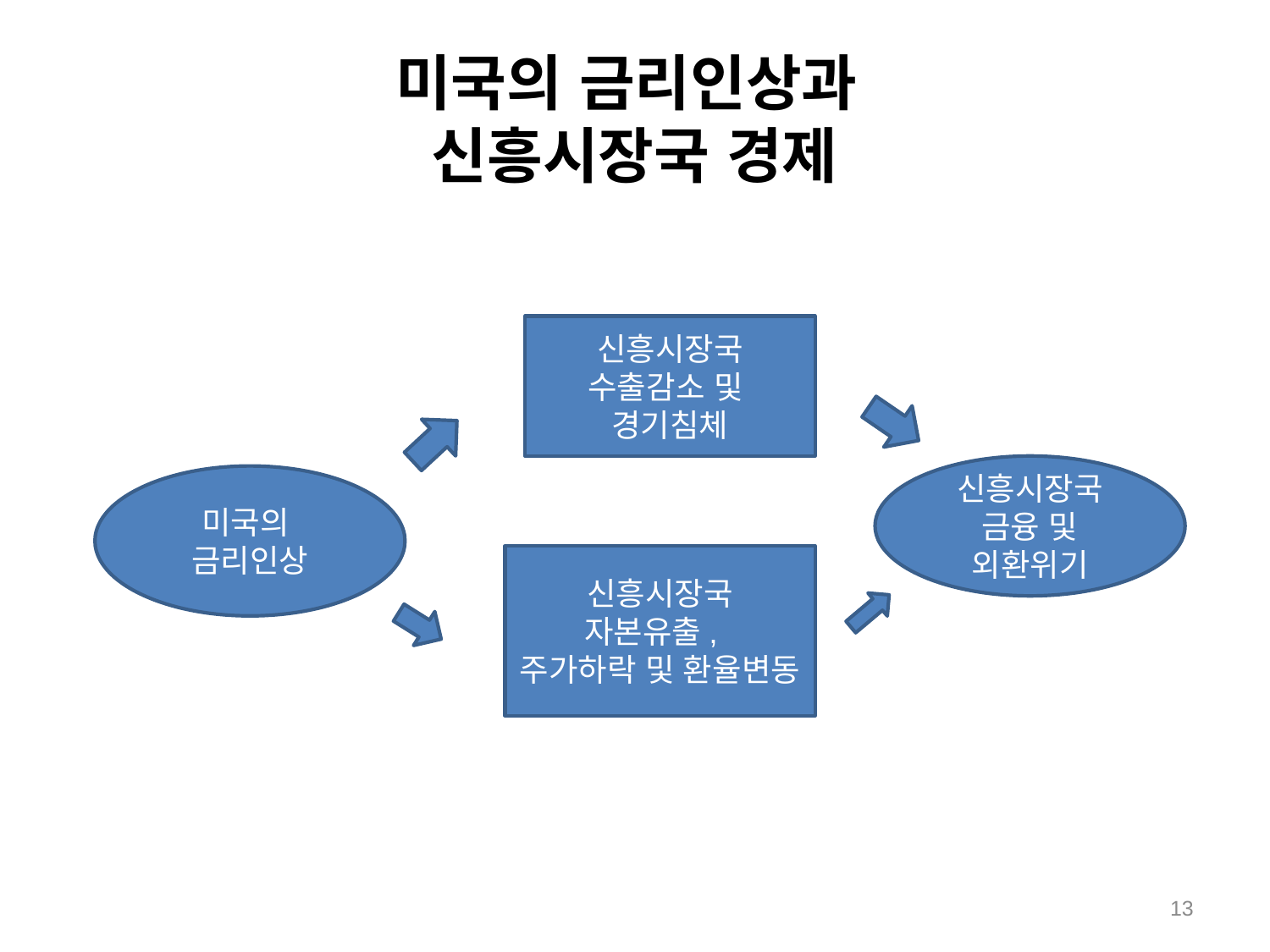

# 미국의 금리인상과 신흥시장국 경제

신흥시장국
수출감소 및
경기침체

신흥시장국 금융 및 외환위기
미국의
금리인상
신흥시장국
자본유출,
주가하락 및 환율변동

13